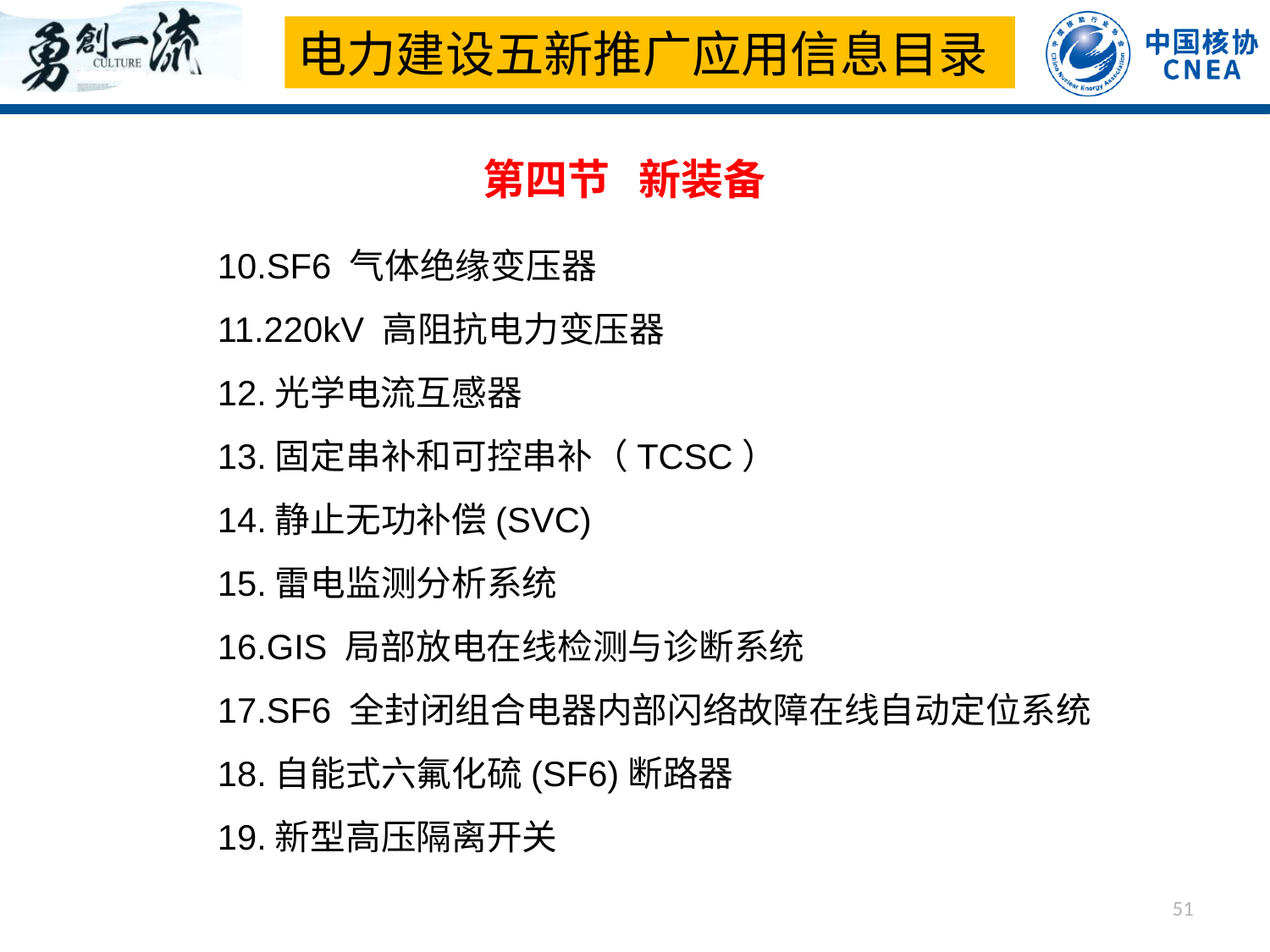

电力建设五新推广应用信息目录
第四节   新装备
10.SF6 气体绝缘变压器
11.220kV 高阻抗电力变压器
12.光学电流互感器
13.固定串补和可控串补（TCSC）
14.静止无功补偿(SVC)
15.雷电监测分析系统
16.GIS 局部放电在线检测与诊断系统
17.SF6 全封闭组合电器内部闪络故障在线自动定位系统
18.自能式六氟化硫(SF6)断路器
19.新型高压隔离开关
51